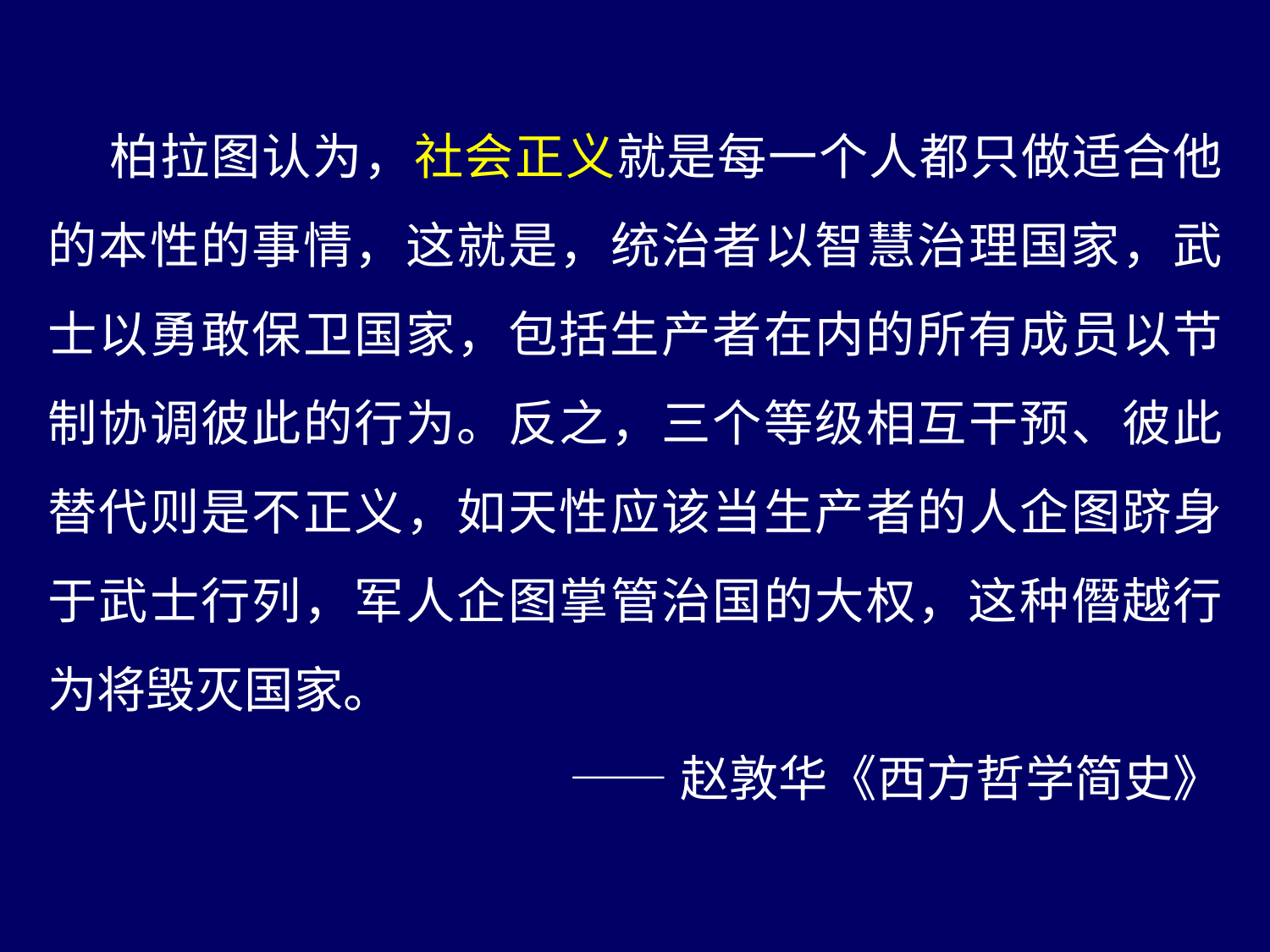

柏拉图认为，社会正义就是每一个人都只做适合他的本性的事情，这就是，统治者以智慧治理国家，武士以勇敢保卫国家，包括生产者在内的所有成员以节制协调彼此的行为。反之，三个等级相互干预、彼此替代则是不正义，如天性应该当生产者的人企图跻身于武士行列，军人企图掌管治国的大权，这种僭越行为将毁灭国家。
——赵敦华《西方哲学简史》